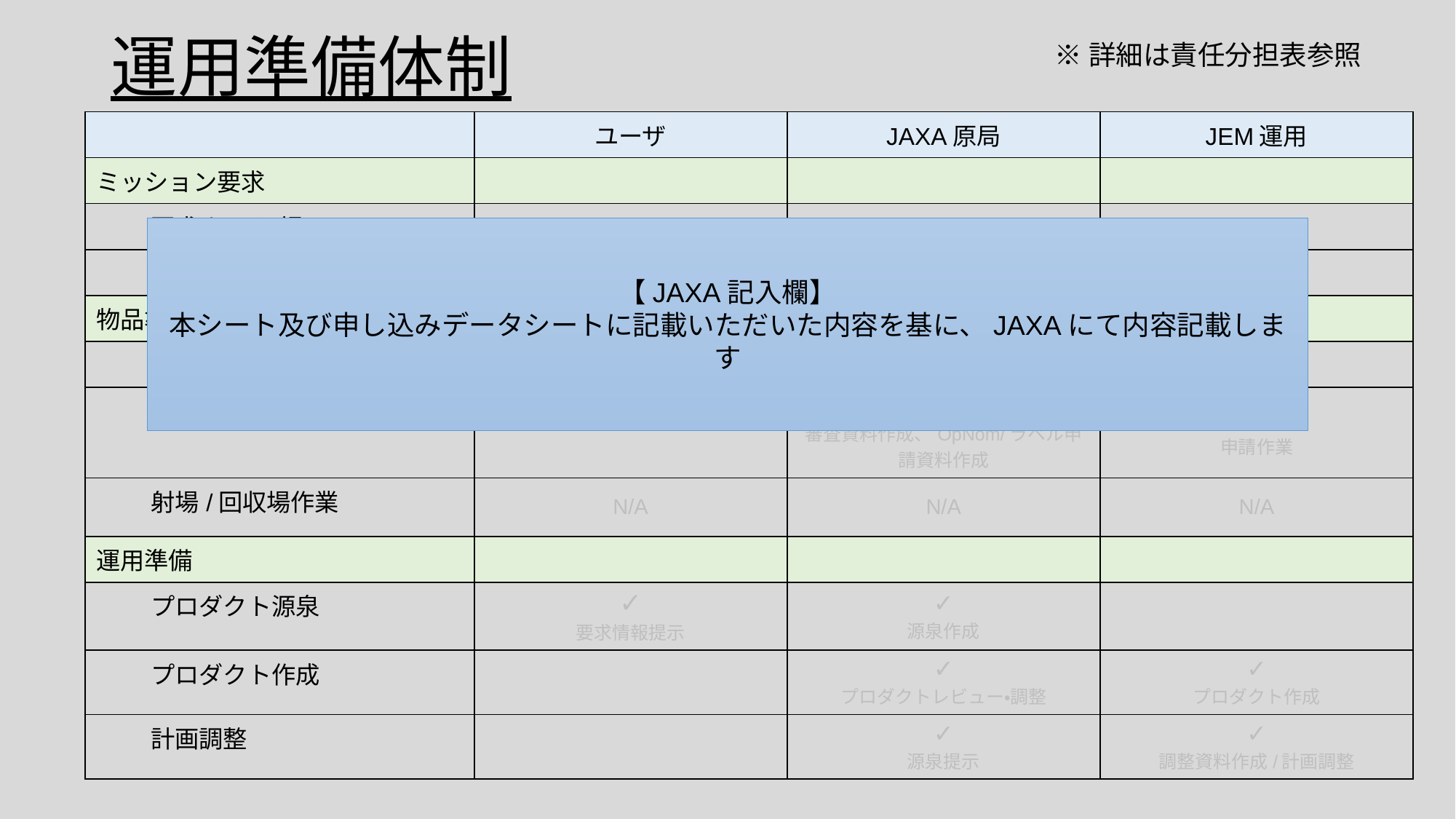

# 運用準備体制
※詳細は責任分担表参照
|  | ユーザ | JAXA原局 | JEM運用 |
| --- | --- | --- | --- |
| ミッション要求 |  |  |  |
| 要求まとめ・提示 | ✓ |  |  |
| 要求精査・インプット |  | ✓ |  |
| 物品準備 |  |  |  |
| 打上品調達 | ✓ |  |  |
| 打上品調整(安全、輸送等) |  | ✓ 審査資料作成、OpNom/ラベル申請資料作成 | ✓ 申請作業 |
| 射場/回収場作業 | N/A | N/A | N/A |
| 運用準備 |  |  |  |
| プロダクト源泉 | ✓ 要求情報提示 | ✓ 源泉作成 |  |
| プロダクト作成 |  | ✓ プロダクトレビュー・調整 | ✓ プロダクト作成 |
| 計画調整 |  | ✓ 源泉提示 | ✓ 調整資料作成/計画調整 |
【JAXA記入欄】
本シート及び申し込みデータシートに記載いただいた内容を基に、JAXAにて内容記載します